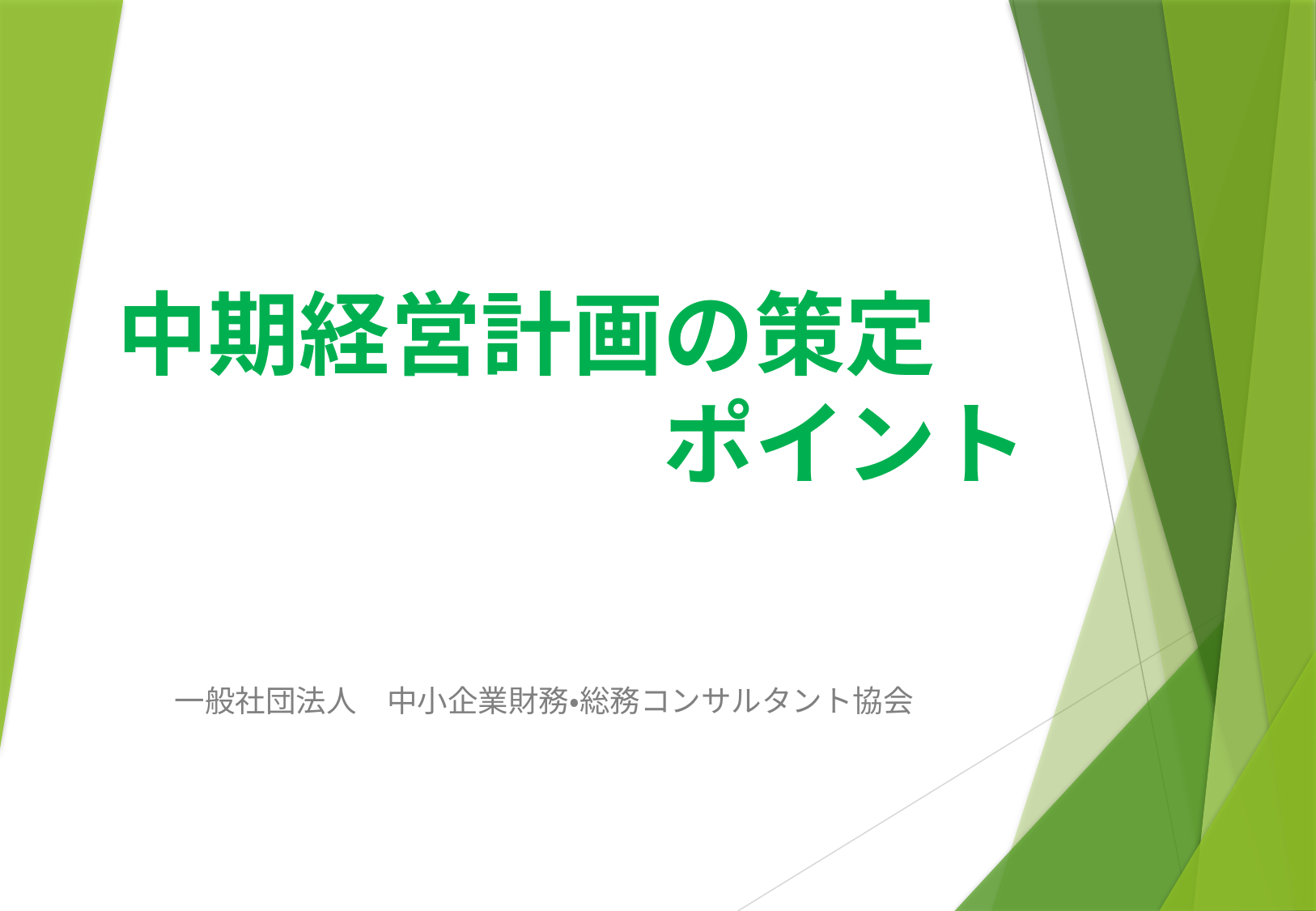

# 中期経営計画の策定 　　　　　　ポイント
一般社団法人　中小企業財務・総務コンサルタント協会